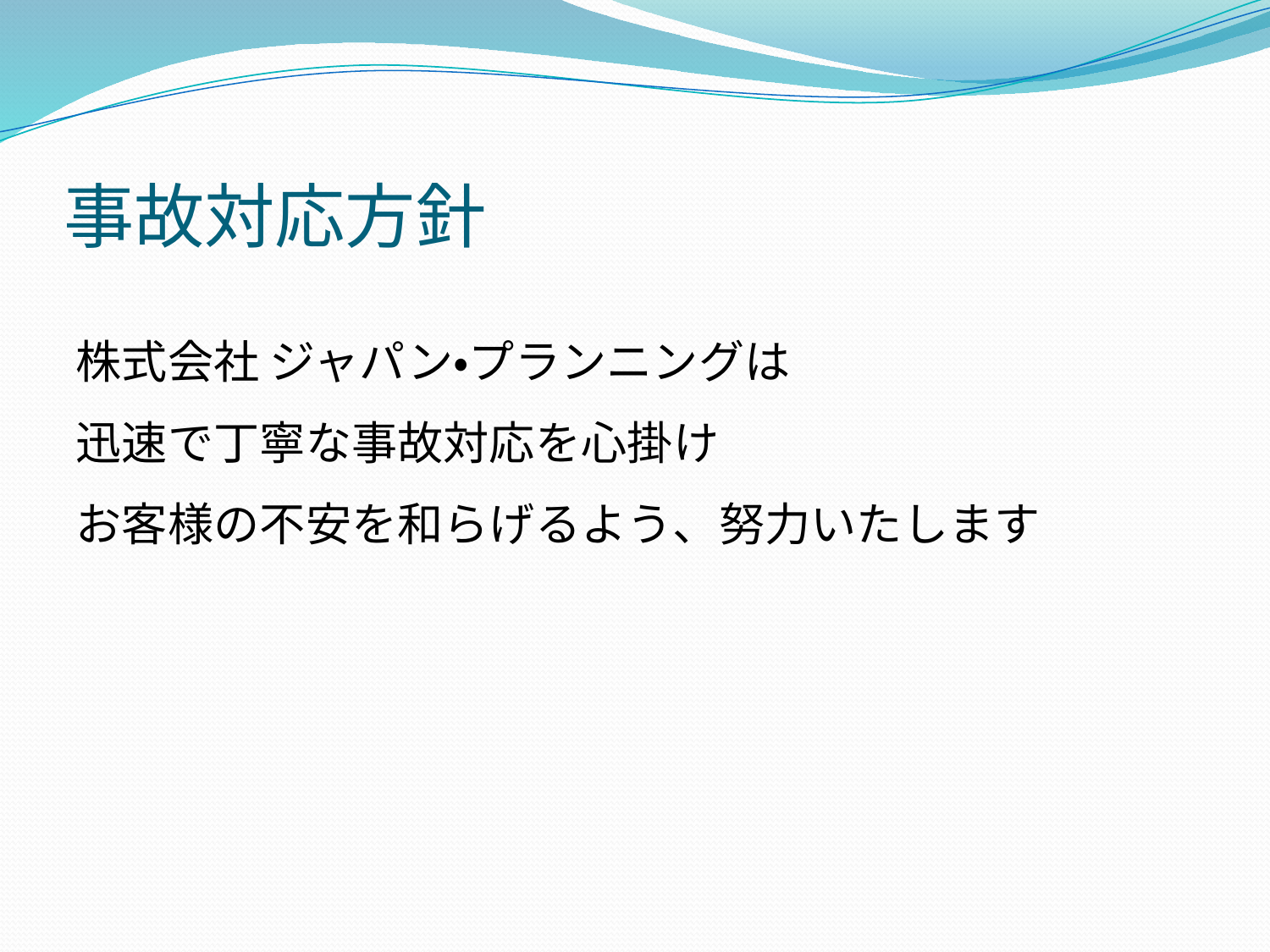

# 事故対応方針
株式会社 ジャパン・プランニングは
迅速で丁寧な事故対応を心掛け
お客様の不安を和らげるよう、努力いたします